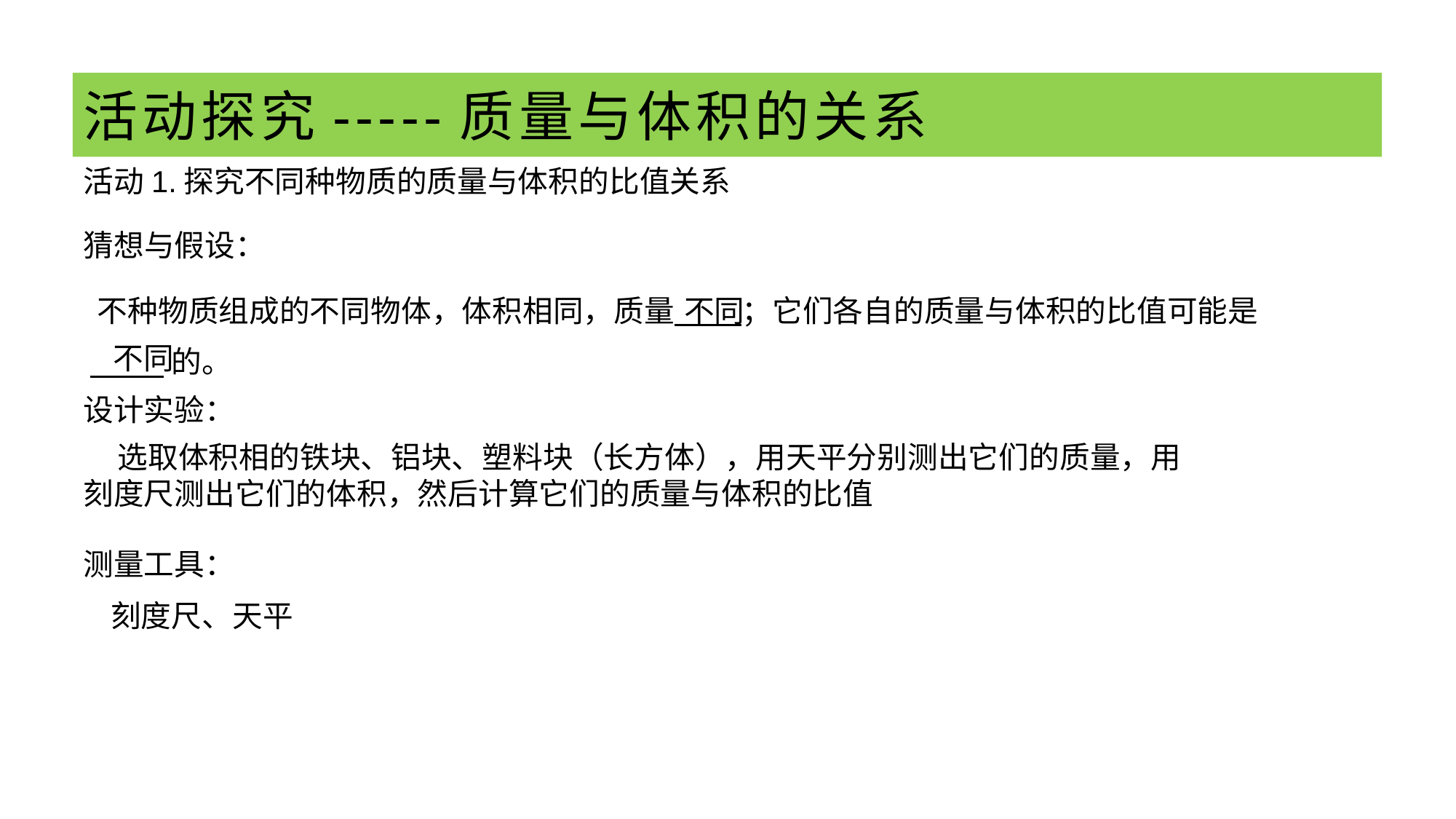

# 活动探究-----质量与体积的关系
活动1.探究不同种物质的质量与体积的比值关系
猜想与假设：
 不种物质组成的不同物体，体积相同，质量          ；它们各自的质量与体积的比值可能是
            的。
不同
不同
设计实验：
    选取体积相的铁块、铝块、塑料块（长方体），用天平分别测出它们的质量，用刻度尺测出它们的体积，然后计算它们的质量与体积的比值
测量工具：
   刻度尺、天平